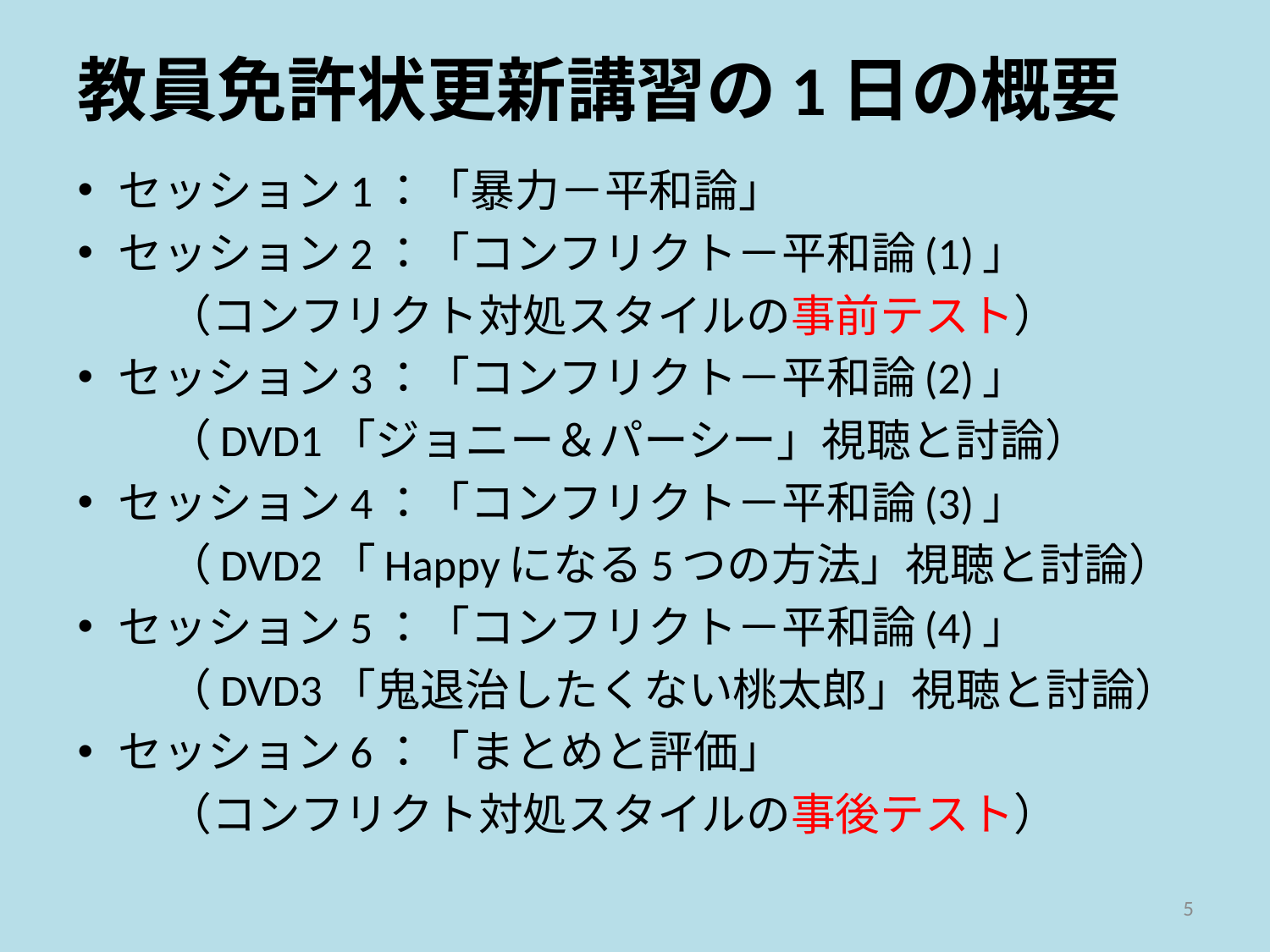

# 教員免許状更新講習の1日の概要
セッション1：「暴力－平和論」
セッション2：「コンフリクト－平和論(1)」
　　（コンフリクト対処スタイルの事前テスト）
セッション3：「コンフリクト－平和論(2)」
　　（DVD1「ジョニー＆パーシー」視聴と討論）
セッション4：「コンフリクト－平和論(3)」
　　（DVD2「Happyになる5つの方法」視聴と討論）
セッション5：「コンフリクト－平和論(4)」
　　（DVD3「鬼退治したくない桃太郎」視聴と討論）
セッション6：「まとめと評価」
　　（コンフリクト対処スタイルの事後テスト）

5